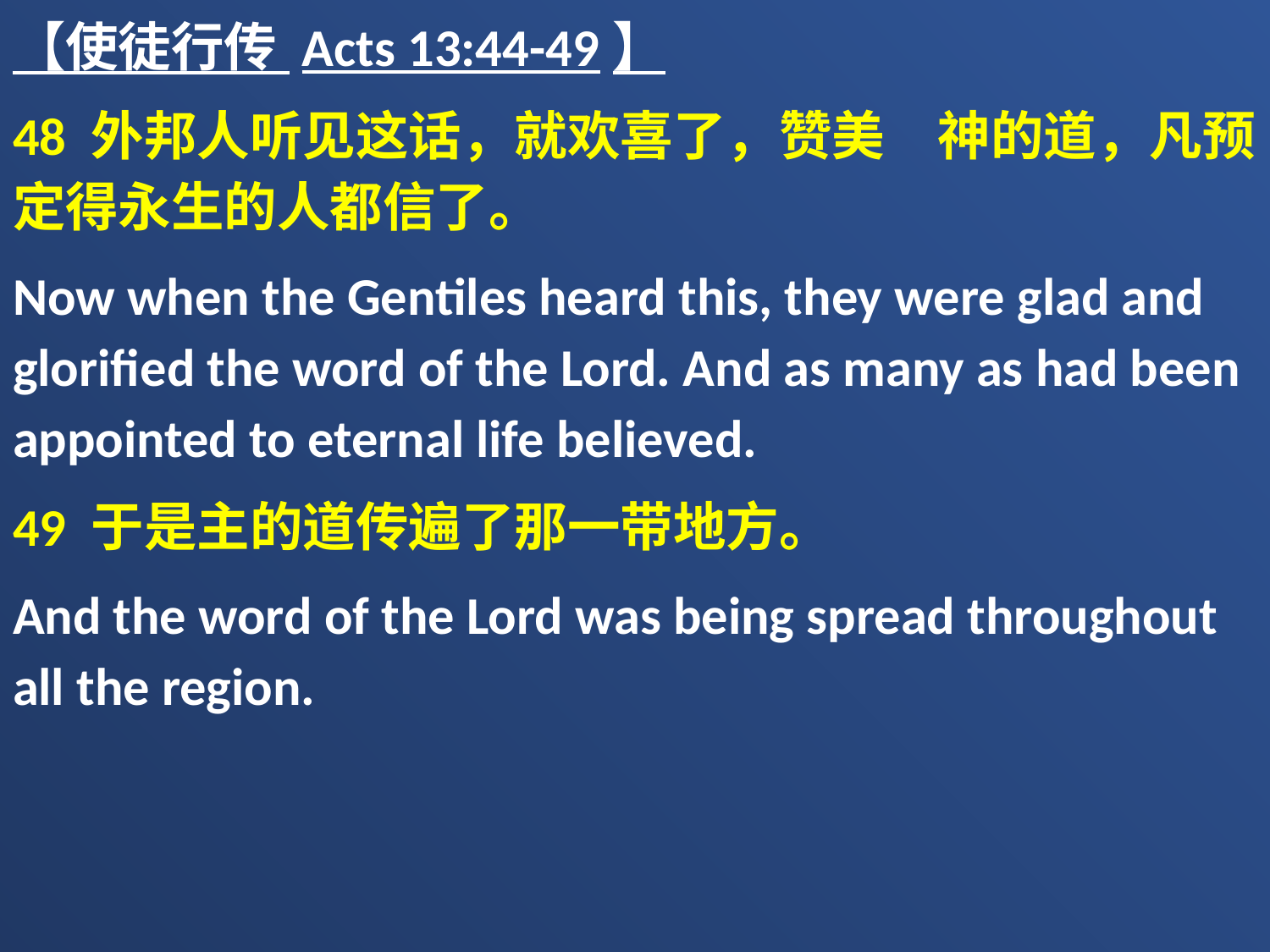

【使徒行传 Acts 13:44-49】
48 外邦人听见这话，就欢喜了，赞美　神的道，凡预定得永生的人都信了。
Now when the Gentiles heard this, they were glad and glorified the word of the Lord. And as many as had been appointed to eternal life believed.
49 于是主的道传遍了那一带地方。
And the word of the Lord was being spread throughout all the region.